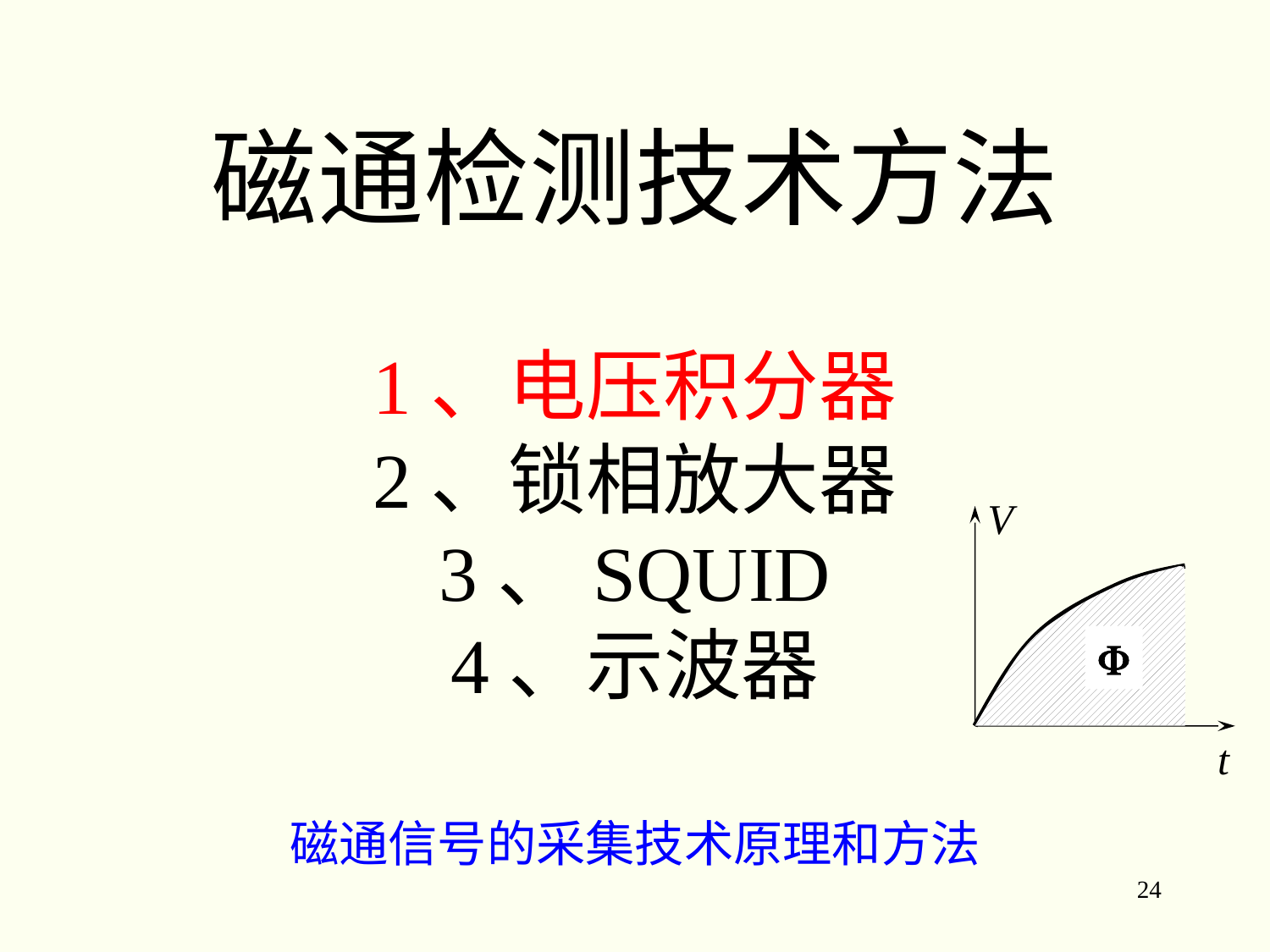

# 磁通检测技术方法
1、电压积分器
2、锁相放大器
3、SQUID
4、示波器
V

Φ

t
磁通信号的采集技术原理和方法
24